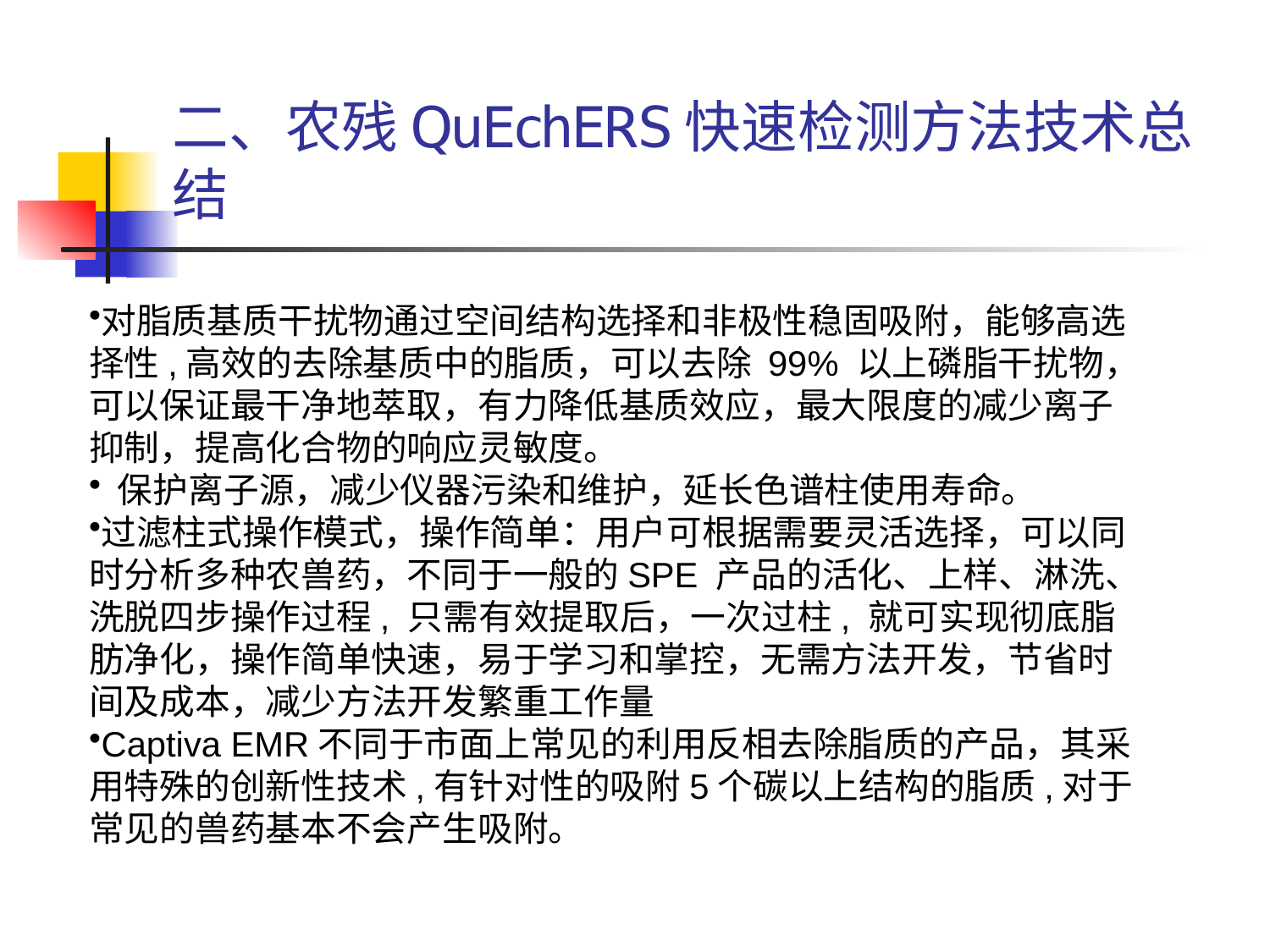

# 二、农残QuEchERS快速检测方法技术总结
对脂质基质干扰物通过空间结构选择和非极性稳固吸附，能够高选择性,高效的去除基质中的脂质，可以去除 99% 以上磷脂干扰物，可以保证最干净地萃取，有力降低基质效应，最大限度的减少离子抑制，提高化合物的响应灵敏度。
 保护离子源，减少仪器污染和维护，延长色谱柱使用寿命。
过滤柱式操作模式，操作简单：用户可根据需要灵活选择，可以同时分析多种农兽药，不同于一般的SPE 产品的活化、上样、淋洗、洗脱四步操作过程, 只需有效提取后，一次过柱, 就可实现彻底脂肪净化，操作简单快速，易于学习和掌控，无需方法开发，节省时间及成本，减少方法开发繁重工作量
Captiva EMR不同于市面上常见的利用反相去除脂质的产品，其采用特殊的创新性技术,有针对性的吸附5个碳以上结构的脂质,对于常见的兽药基本不会产生吸附。